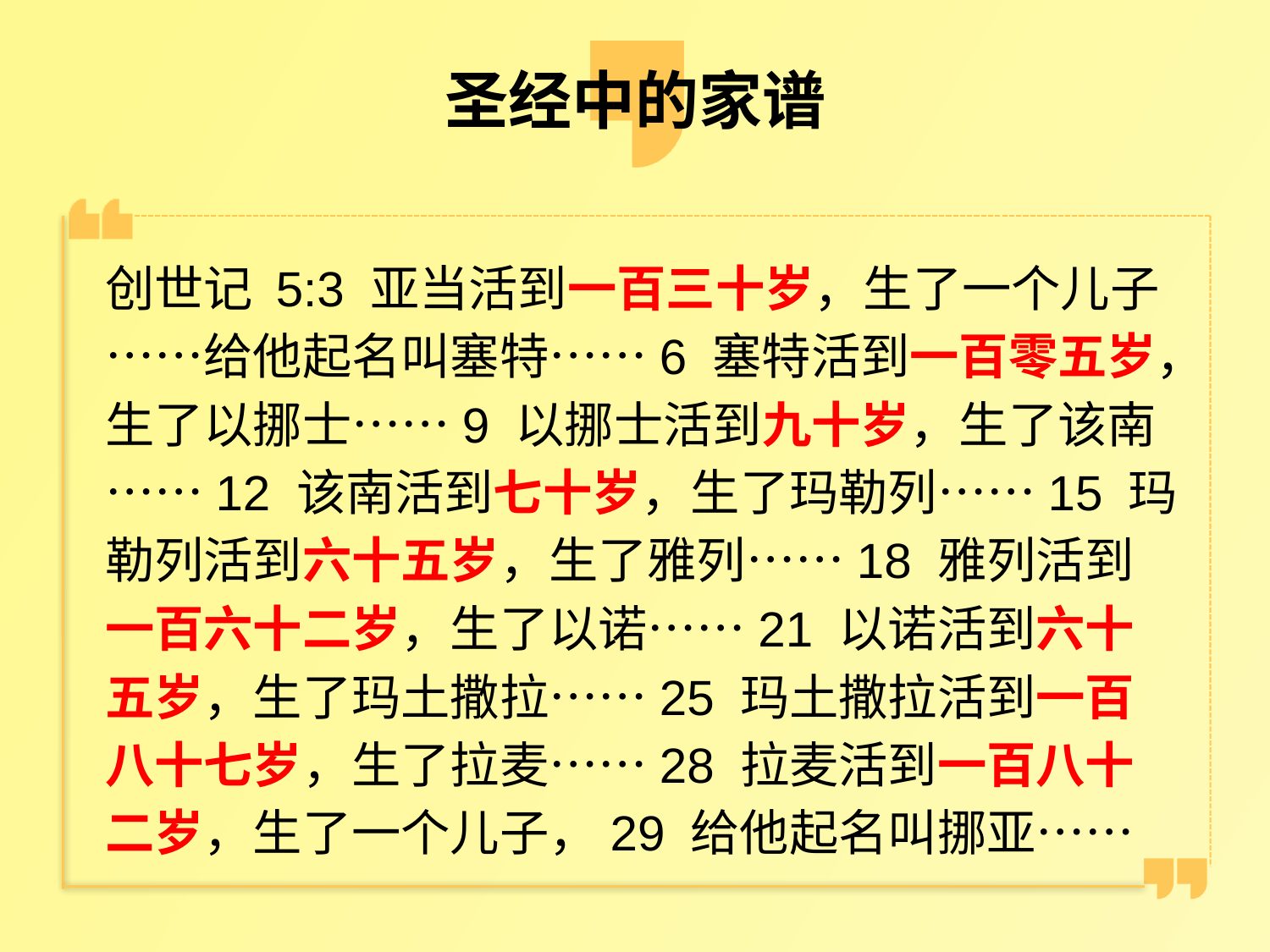

# 圣经中的家谱
创世记 5:3 亚当活到一百三十岁，生了一个儿子……给他起名叫塞特……6 塞特活到一百零五岁，生了以挪士……9 以挪士活到九十岁，生了该南……12 该南活到七十岁，生了玛勒列……15 玛勒列活到六十五岁，生了雅列……18 雅列活到一百六十二岁，生了以诺……21 以诺活到六十五岁，生了玛土撒拉……25 玛土撒拉活到一百八十七岁，生了拉麦……28 拉麦活到一百八十二岁，生了一个儿子，29 给他起名叫挪亚……